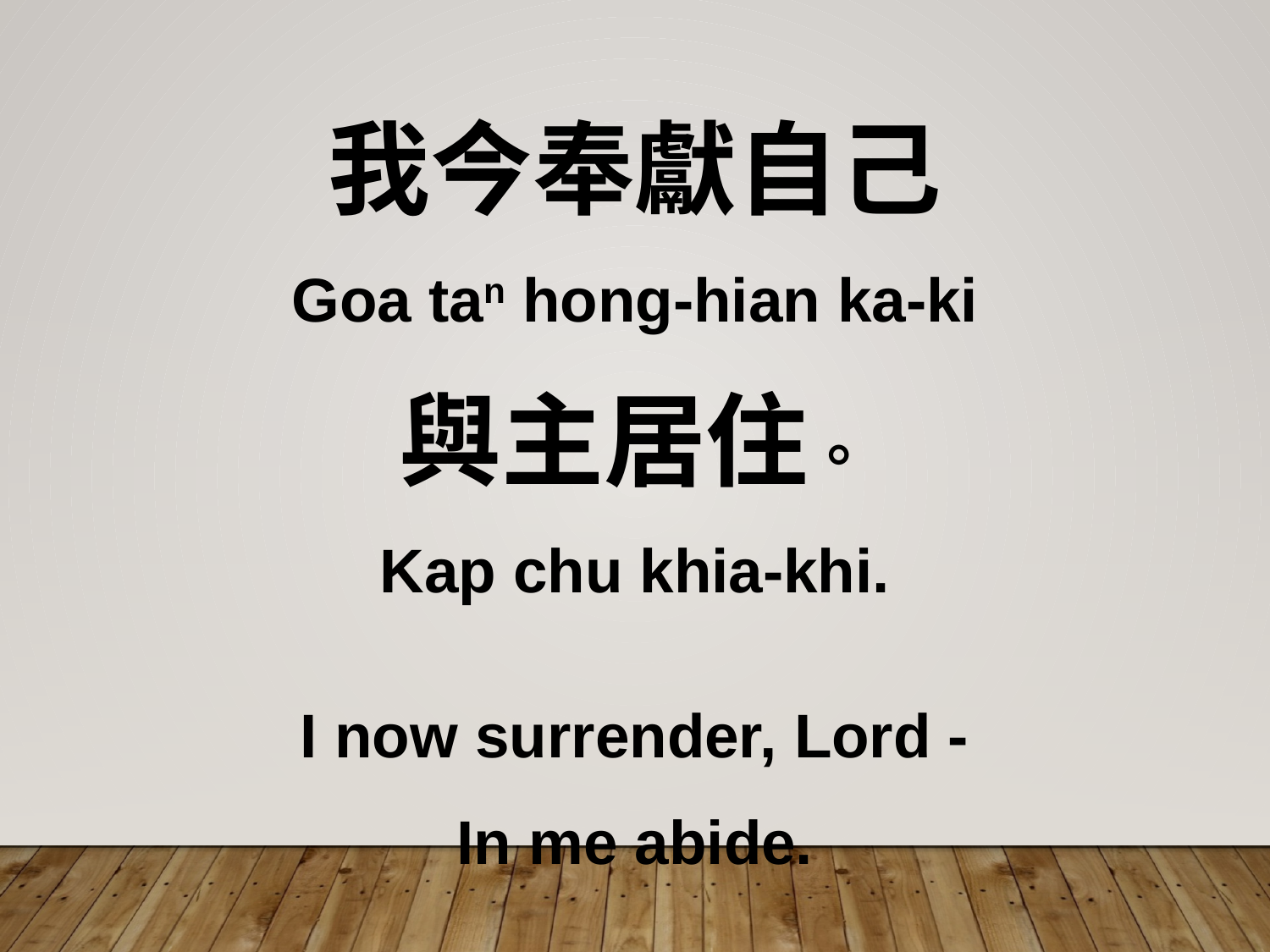

我今奉獻自己
Goa tan hong-hian ka-ki
與主居住。
Kap chu khia-khi.

I now surrender, Lord -
In me abide.